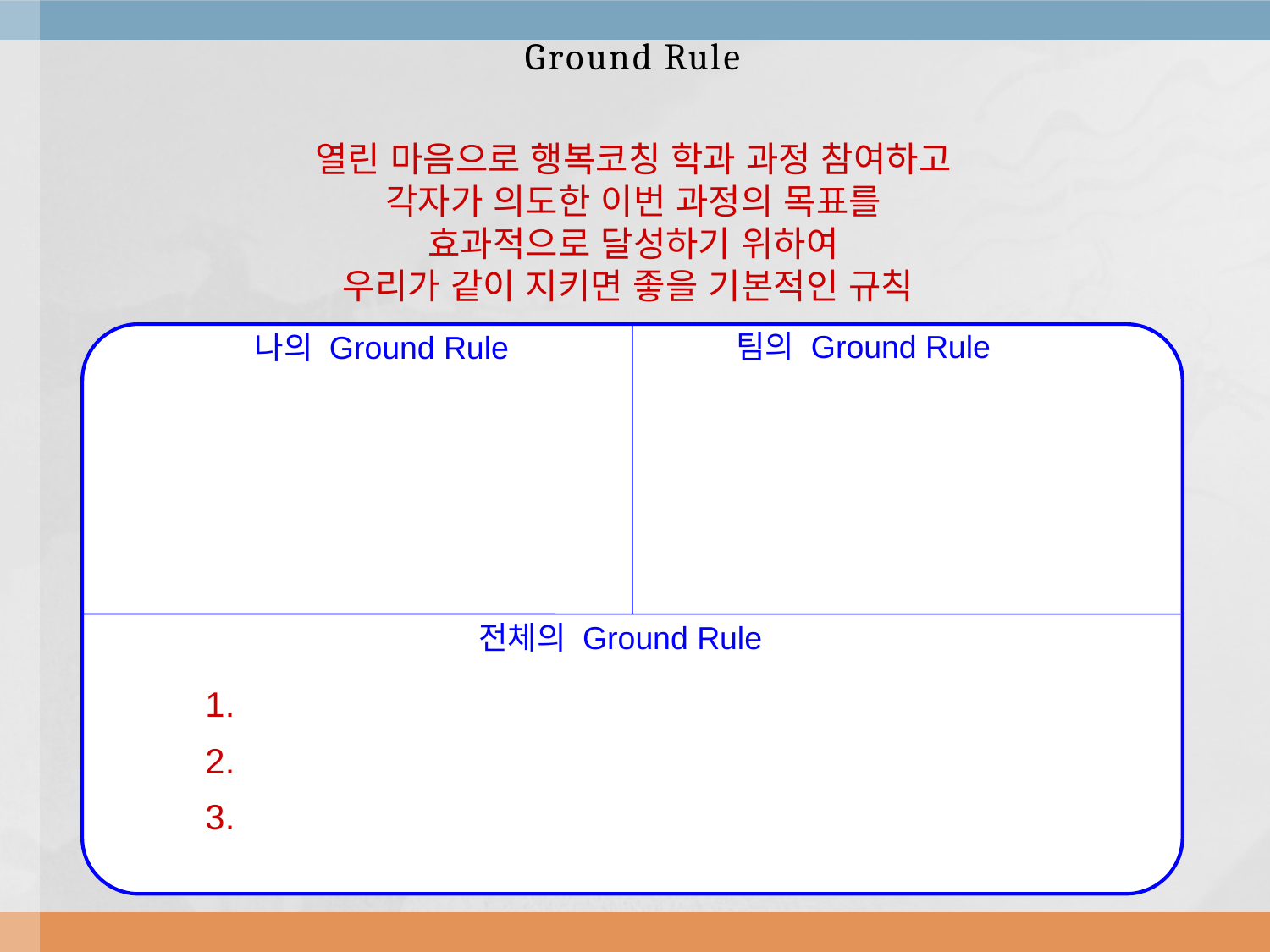

# Ground Rule
열린 마음으로 행복코칭 학과 과정 참여하고
각자가 의도한 이번 과정의 목표를
효과적으로 달성하기 위하여
우리가 같이 지키면 좋을 기본적인 규칙
팀의 Ground Rule
나의 Ground Rule

전체의 Ground Rule

1.
2.
3.